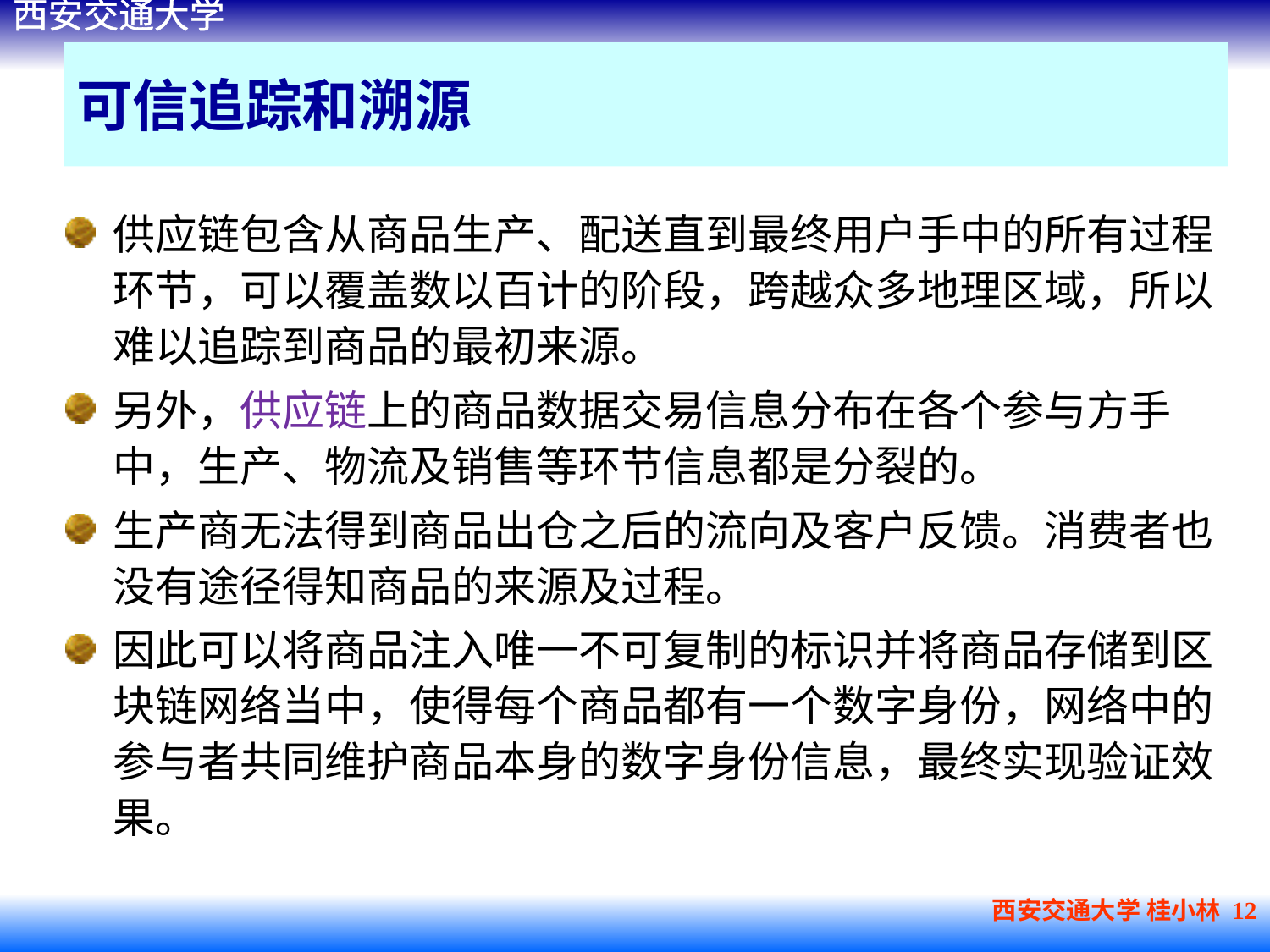

# 可信追踪和溯源
供应链包含从商品生产、配送直到最终用户手中的所有过程环节，可以覆盖数以百计的阶段，跨越众多地理区域，所以难以追踪到商品的最初来源。
另外，供应链上的商品数据交易信息分布在各个参与方手中，生产、物流及销售等环节信息都是分裂的。
生产商无法得到商品出仓之后的流向及客户反馈。消费者也没有途径得知商品的来源及过程。
因此可以将商品注入唯一不可复制的标识并将商品存储到区块链网络当中，使得每个商品都有一个数字身份，网络中的参与者共同维护商品本身的数字身份信息，最终实现验证效果。
西安交通大学 桂小林 12